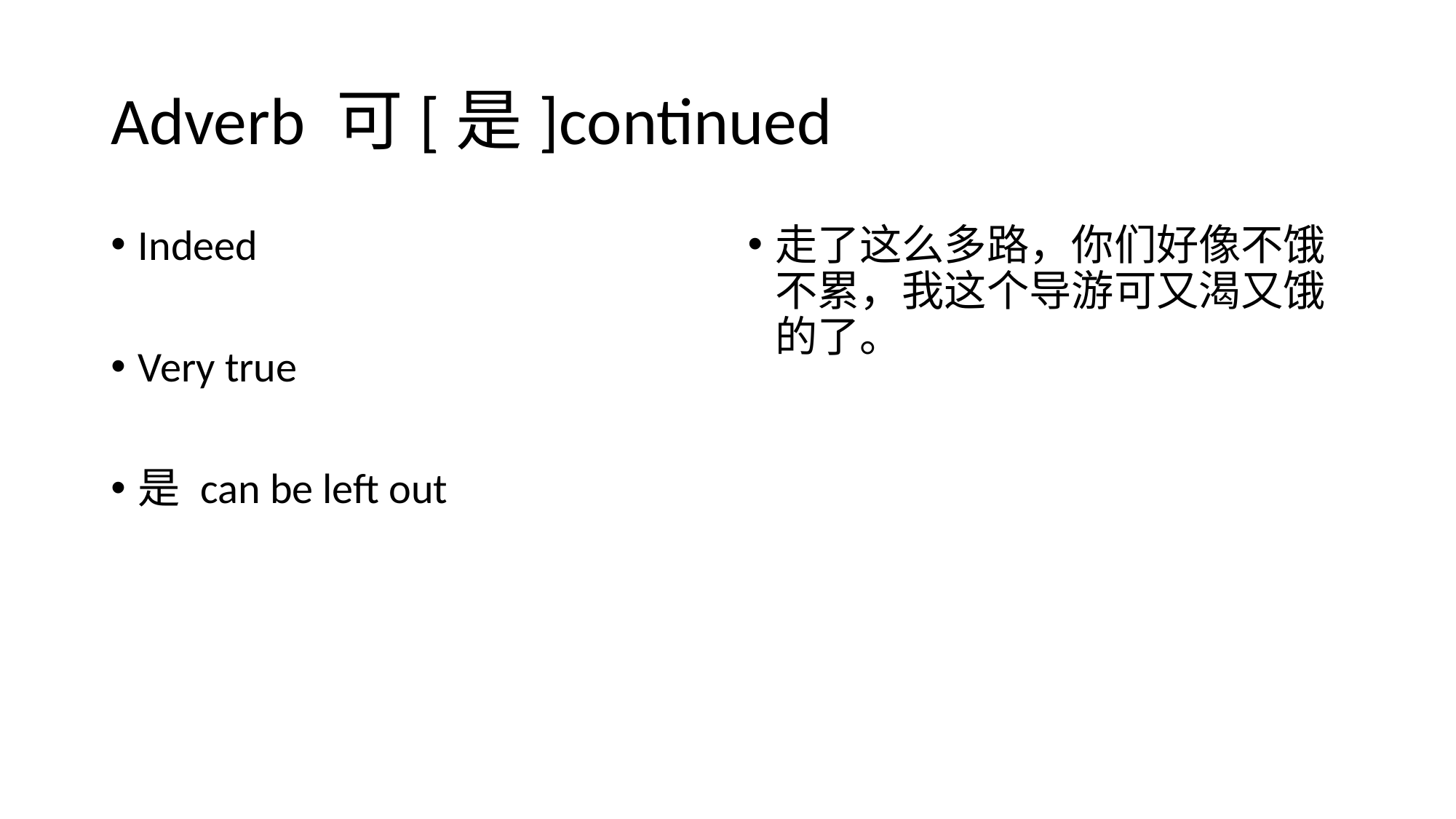

# Adverb 可[是]continued
Indeed

Very true

是 can be left out
走了这么多路，你们好像不饿不累，我这个导游可又渴又饿的了。